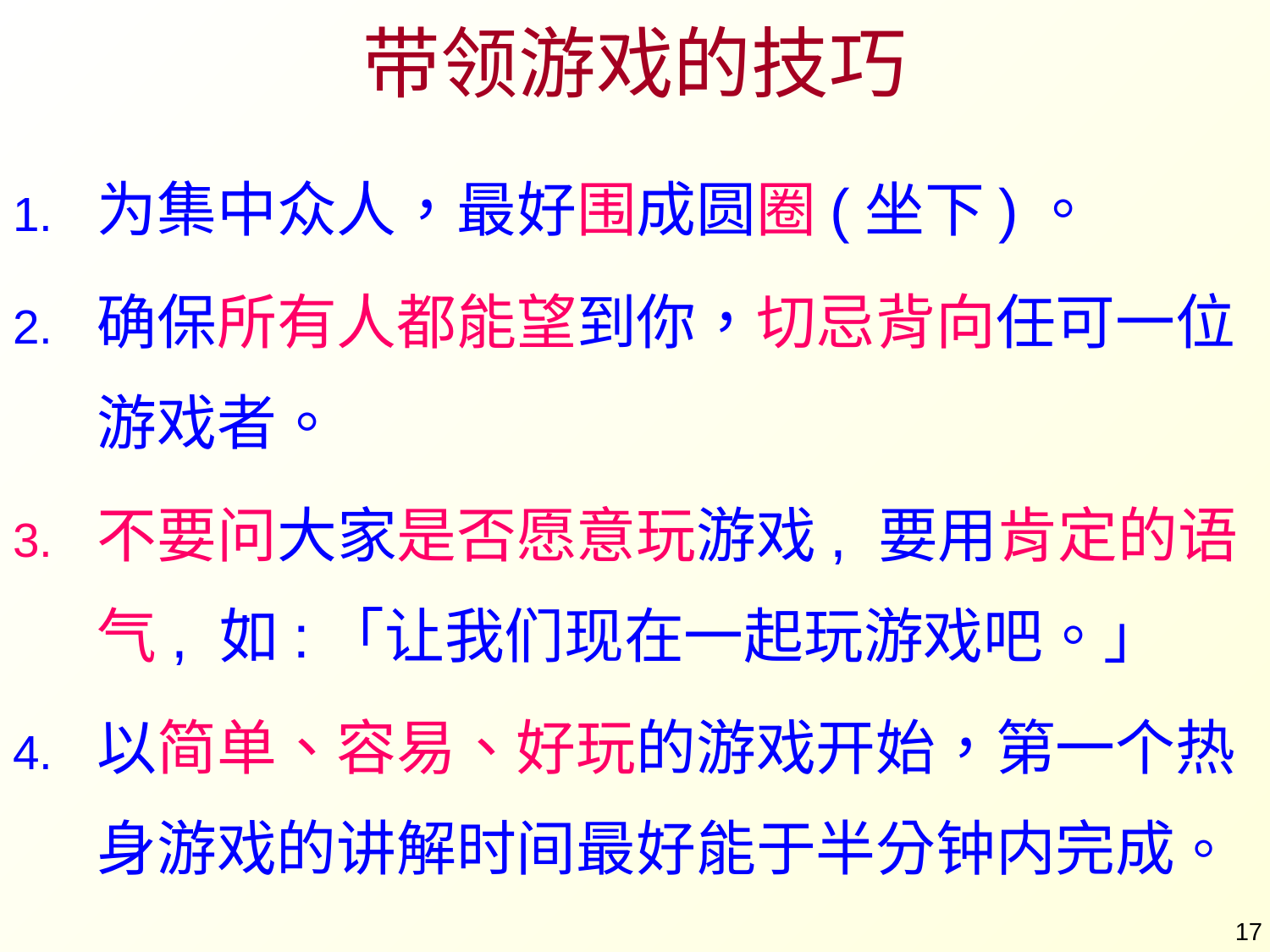

# 带领游戏的技巧
为集中众人，最好围成圆圈(坐下)。
确保所有人都能望到你，切忌背向任可一位游戏者。
不要问大家是否愿意玩游戏, 要用肯定的语气, 如:「让我们现在一起玩游戏吧。」
以简单、容易、好玩的游戏开始，第一个热身游戏的讲解时间最好能于半分钟内完成。
17